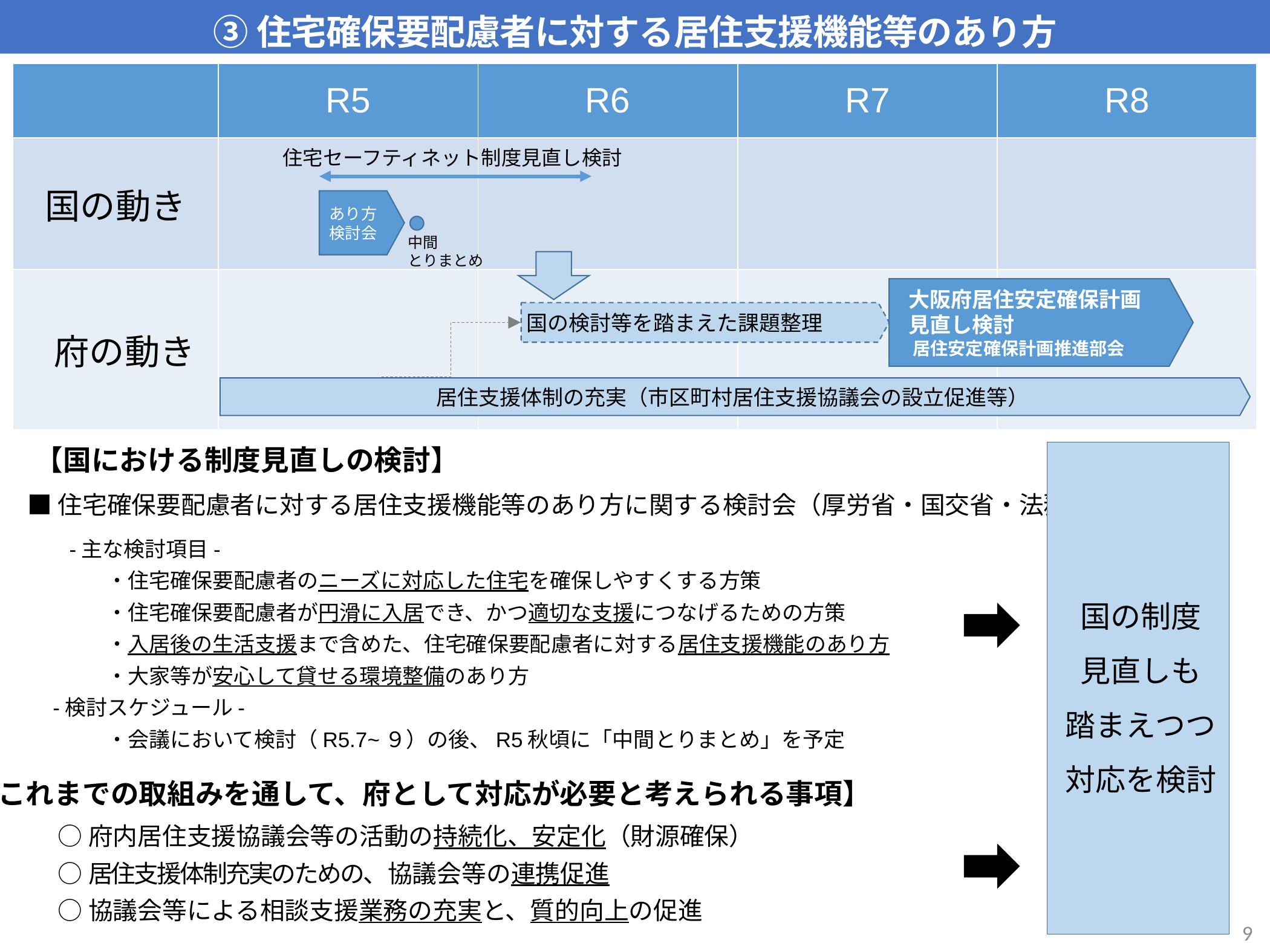

③住宅確保要配慮者に対する居住支援機能等のあり方
|  | R5 | R6 | R7 | R8 |
| --- | --- | --- | --- | --- |
| 国の動き |  |  |  |  |
| 府の動き |  |  |  |  |
住宅セーフティネット制度見直し検討

あり方
検討会

中間
とりまとめ

  大阪府居住安定確保計画
  見直し検討
　居住安定確保計画推進部会
国の検討等を踏まえた課題整理
居住支援体制の充実（市区町村居住支援協議会の設立促進等）

 【国における制度見直しの検討】
 ■住宅確保要配慮者に対する居住支援機能等のあり方に関する検討会（厚労省・国交省・法務省）
　　-主な検討項目-
　　　　・住宅確保要配慮者のニーズに対応した住宅を確保しやすくする方策
　　　　・住宅確保要配慮者が円滑に入居でき、かつ適切な支援につなげるための方策
　　　　・入居後の生活支援まで含めた、住宅確保要配慮者に対する居住支援機能のあり方
　　　　・大家等が安心して貸せる環境整備のあり方
　 -検討スケジュール-
　　　　・会議において検討（R5.7~９）の後、R5秋頃に「中間とりまとめ」を予定
国の制度
見直しも
踏まえつつ
対応を検討

【これまでの取組みを通して、府として対応が必要と考えられる事項】
○府内居住支援協議会等の活動の持続化、安定化（財源確保）
○居住支援体制充実のための、協議会等の連携促進
○協議会等による相談支援業務の充実と、質的向上の促進

9